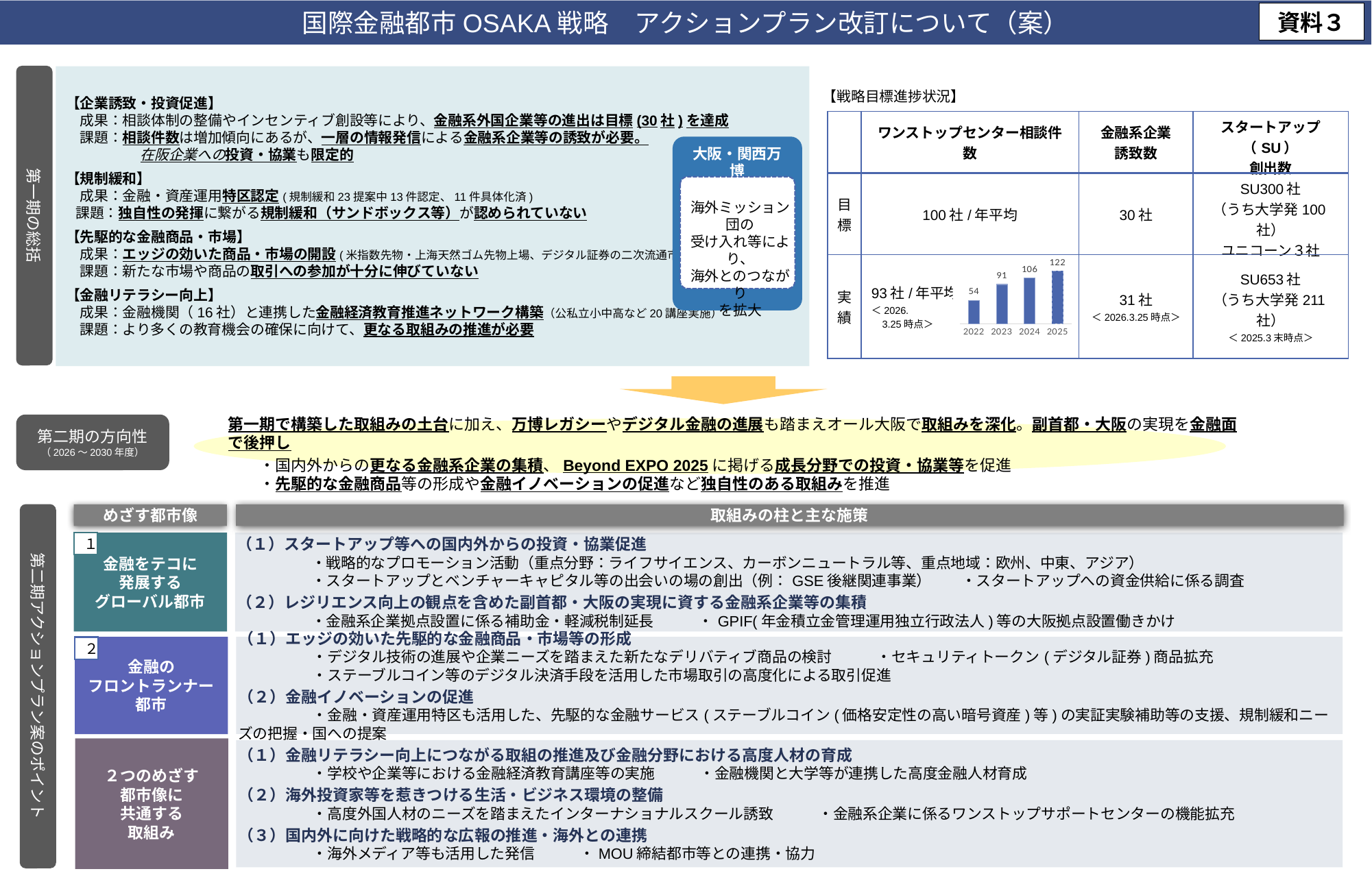

国際金融都市OSAKA戦略　アクションプラン改訂について（案）
資料３
第一期の総括
【企業誘致・投資促進】
　成果：相談体制の整備やインセンティブ創設等により、金融系外国企業等の進出は目標(30社)を達成
　課題：相談件数は増加傾向にあるが、一層の情報発信による金融系企業等の誘致が必要。
　　　　　 在阪企業への投資・協業も限定的

【規制緩和】
　成果：金融・資産運用特区認定(規制緩和23提案中13件認定、11件具体化済)
  課題：独自性の発揮に繋がる規制緩和（サンドボックス等）が認められていない

【先駆的な金融商品・市場】
　成果：エッジの効いた商品・市場の開設(米指数先物・上海天然ゴム先物上場、デジタル証券の二次流通市場等)
　課題：新たな市場や商品の取引への参加が十分に伸びていない

【金融リテラシー向上】
　成果：金融機関（16社）と連携した金融経済教育推進ネットワーク構築（公私立小中高など20講座実施）
　課題：より多くの教育機会の確保に向けて、更なる取組みの推進が必要
【戦略目標進捗状況】
|  | ワンストップセンター相談件数 | 金融系企業 誘致数 | スタートアップ（SU） 創出数 |
| --- | --- | --- | --- |
| 目標 | 100社/年平均 | 30社 | SU300社 （うち大学発100社） ユニコーン３社 |
| 実績 | 93社/年平均 ＜2026. 3.25時点＞ | 31社 ＜2026.3.25時点＞ | SU653社 （うち大学発211社） ＜2025.3末時点＞ |
大阪・関西万博

海外ミッション団の
受け入れ等により、
海外とのつながり
を拡大

### Chart

| Category |  |
|---|---|
| 2022 | 54.0 |
| 2023 | 91.0 |
| 2024 | 106.0 |
| 2025 | 122.0 |
第一期で構築した取組みの土台に加え、万博レガシーやデジタル金融の進展も踏まえオール大阪で取組みを深化。副首都・大阪の実現を金融面で後押し

　　・国内外からの更なる金融系企業の集積、Beyond EXPO 2025に掲げる成長分野での投資・協業等を促進
　　・先駆的な金融商品等の形成や金融イノベーションの促進など独自性のある取組みを推進
第二期の方向性
（2026～2030年度）

第二期アクションプラン案のポイント
めざす都市像
取組みの柱と主な施策
金融をテコに
発展する
グローバル都市
（１）スタートアップ等への国内外からの投資・協業促進
　　　　　・戦略的なプロモーション活動（重点分野：ライフサイエンス、カーボンニュートラル等、重点地域：欧州、中東、アジア）
　　　　　・スタートアップとベンチャーキャピタル等の出会いの場の創出（例：GSE後継関連事業）　　・スタートアップへの資金供給に係る調査

（２）レジリエンス向上の観点を含めた副首都・大阪の実現に資する金融系企業等の集積
　　　　　・金融系企業拠点設置に係る補助金・軽減税制延長　　　・GPIF(年金積立金管理運用独立行政法人)等の大阪拠点設置働きかけ
１
（１）エッジの効いた先駆的な金融商品・市場等の形成
　　　　　・デジタル技術の進展や企業ニーズを踏まえた新たなデリバティブ商品の検討　　　・セキュリティトークン(デジタル証券)商品拡充
　　　　　・ステーブルコイン等のデジタル決済手段を活用した市場取引の高度化による取引促進

（２）金融イノベーションの促進
　　　　　・金融・資産運用特区も活用した、先駆的な金融サービス(ステーブルコイン(価格安定性の高い暗号資産)等)の実証実験補助等の支援、規制緩和ニーズの把握・国への提案
金融の
フロントランナー
都市
２
２つのめざす
都市像に
共通する
取組み
（１）金融リテラシー向上につながる取組の推進及び金融分野における高度人材の育成
　　　　　・学校や企業等における金融経済教育講座等の実施　　　・金融機関と大学等が連携した高度金融人材育成

（２）海外投資家等を惹きつける生活・ビジネス環境の整備
　　　　　・高度外国人材のニーズを踏まえたインターナショナルスクール誘致　　　・金融系企業に係るワンストップサポートセンターの機能拡充

（３）国内外に向けた戦略的な広報の推進・海外との連携
　　　　　・海外メディア等も活用した発信　　　・MOU締結都市等との連携・協力